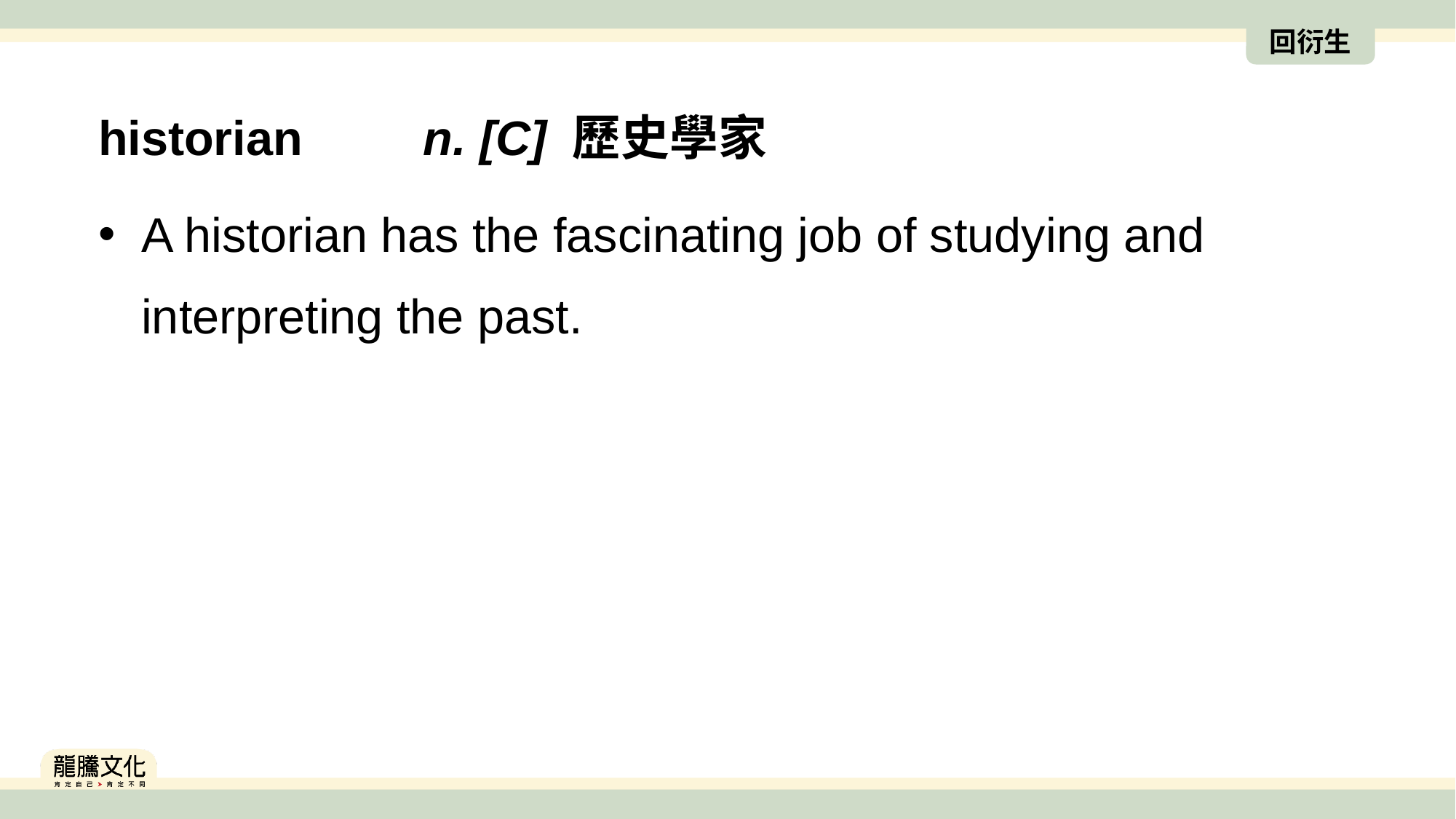

回衍生
historian　　n. [C] 歷史學家
A historian has the fascinating job of studying and interpreting the past.